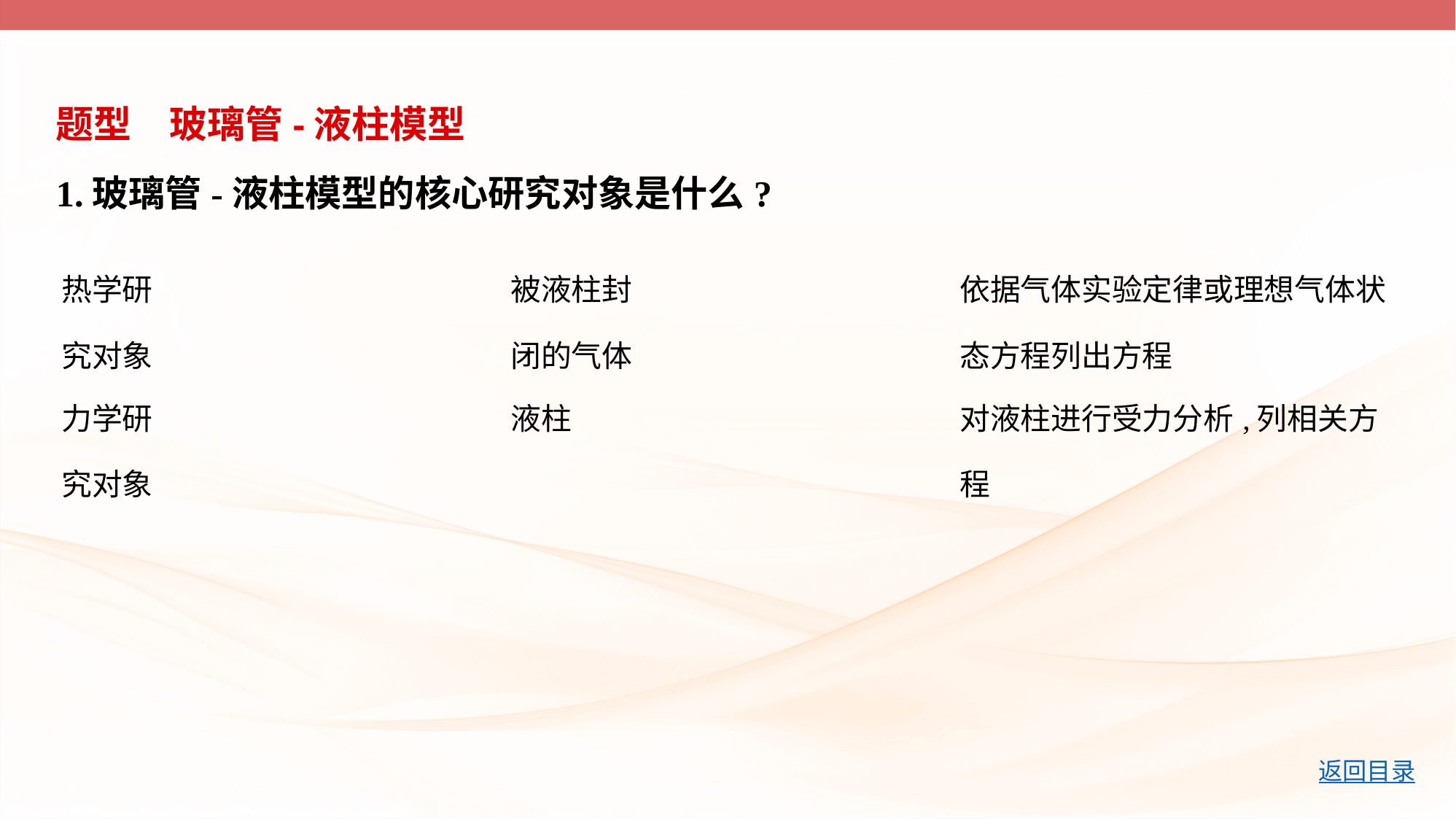

题型　玻璃管-液柱模型
1.玻璃管-液柱模型的核心研究对象是什么?
| 热学研 究对象 | 被液柱封 闭的气体 | 依据气体实验定律或理想气体状 态方程列出方程 |
| --- | --- | --- |
| 力学研 究对象 | 液柱 | 对液柱进行受力分析,列相关方 程 |